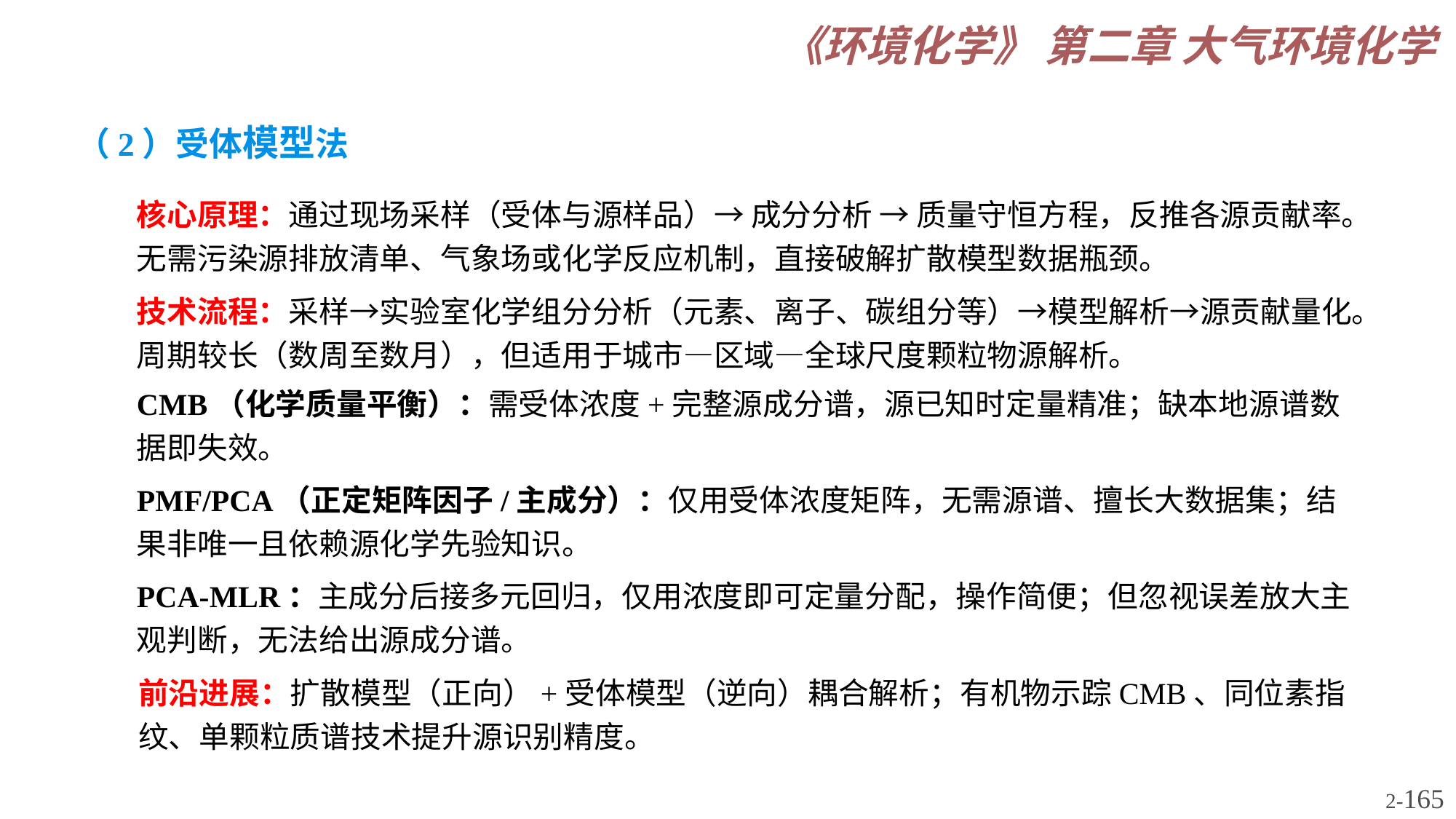

（2）受体模型法
核心原理：通过现场采样（受体与源样品）→ 成分分析 → 质量守恒方程，反推各源贡献率。无需污染源排放清单、气象场或化学反应机制，直接破解扩散模型数据瓶颈。
技术流程：采样→实验室化学组分分析（元素、离子、碳组分等）→模型解析→源贡献量化。周期较长（数周至数月），但适用于城市—区域—全球尺度颗粒物源解析。
CMB（化学质量平衡）：需受体浓度+完整源成分谱，源已知时定量精准；缺本地源谱数据即失效。
PMF/PCA（正定矩阵因子/主成分）：仅用受体浓度矩阵，无需源谱、擅长大数据集；结果非唯一且依赖源化学先验知识。
PCA-MLR：主成分后接多元回归，仅用浓度即可定量分配，操作简便；但忽视误差放大主观判断，无法给出源成分谱。
前沿进展：扩散模型（正向）+受体模型（逆向）耦合解析；有机物示踪CMB、同位素指纹、单颗粒质谱技术提升源识别精度。
2-165